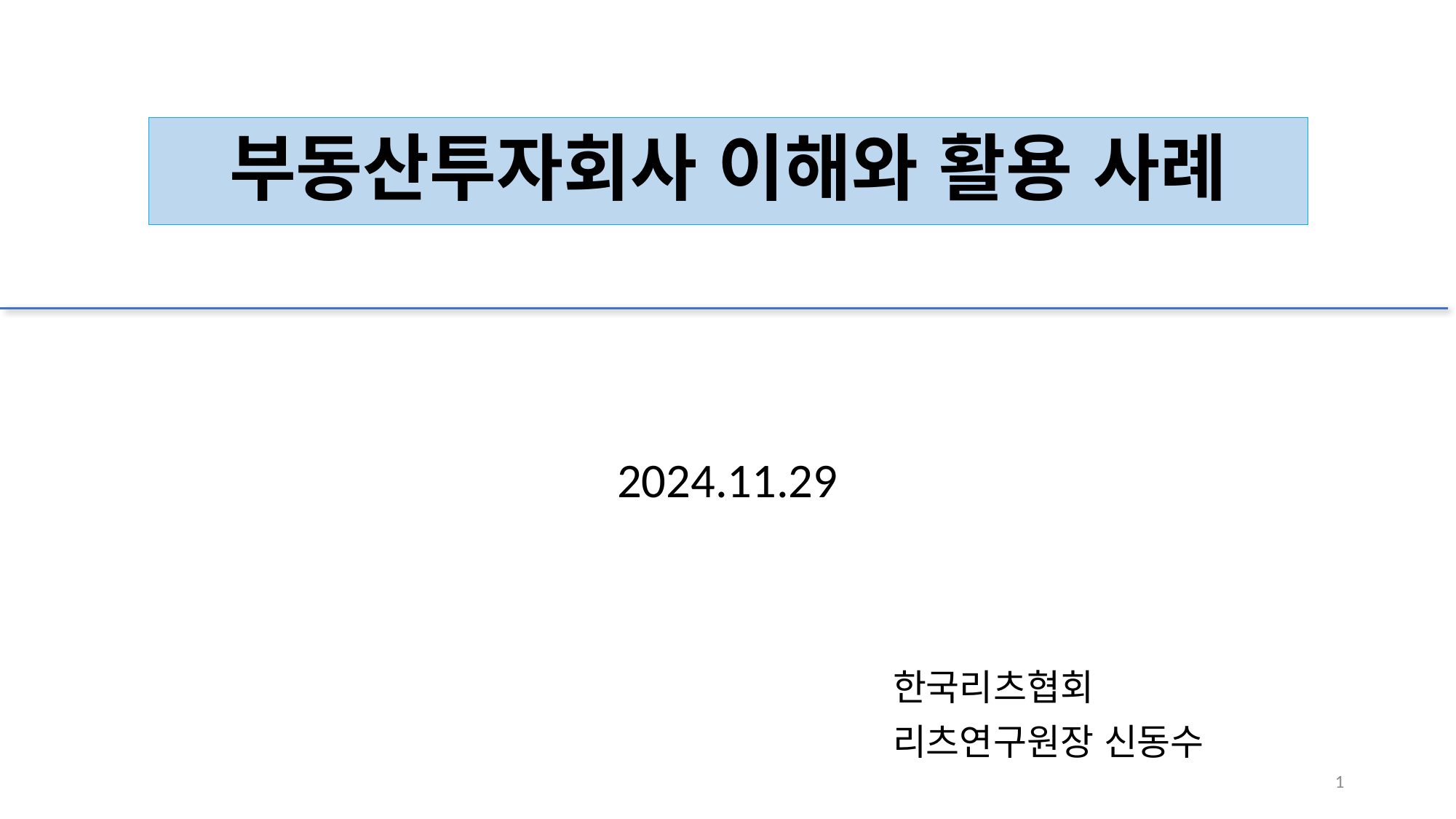

# 부동산투자회사 이해와 활용 사례
2024.11.29
한국리츠협회
리츠연구원장 신동수
1